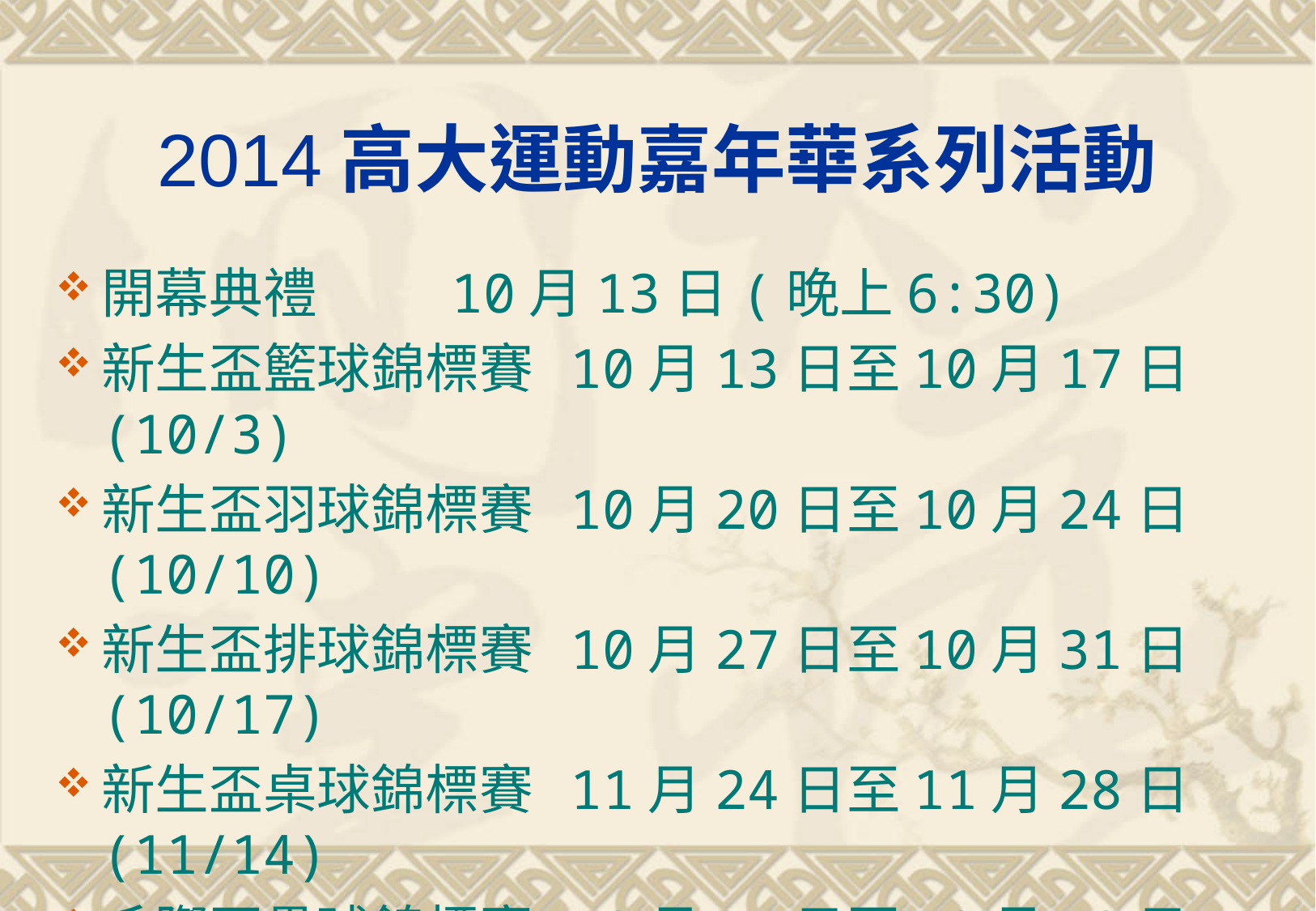

# 2014高大運動嘉年華系列活動
開幕典禮          10月13日(晚上6:30)
新生盃籃球錦標賽  10月13日至10月17日(10/3)
新生盃羽球錦標賽  10月20日至10月24日(10/10)
新生盃排球錦標賽  10月27日至10月31日(10/17)
新生盃桌球錦標賽  11月24日至11月28日(11/14)
系際盃壘球錦標賽  12月15日至12月19日(12/5)
運動名人講座      12月